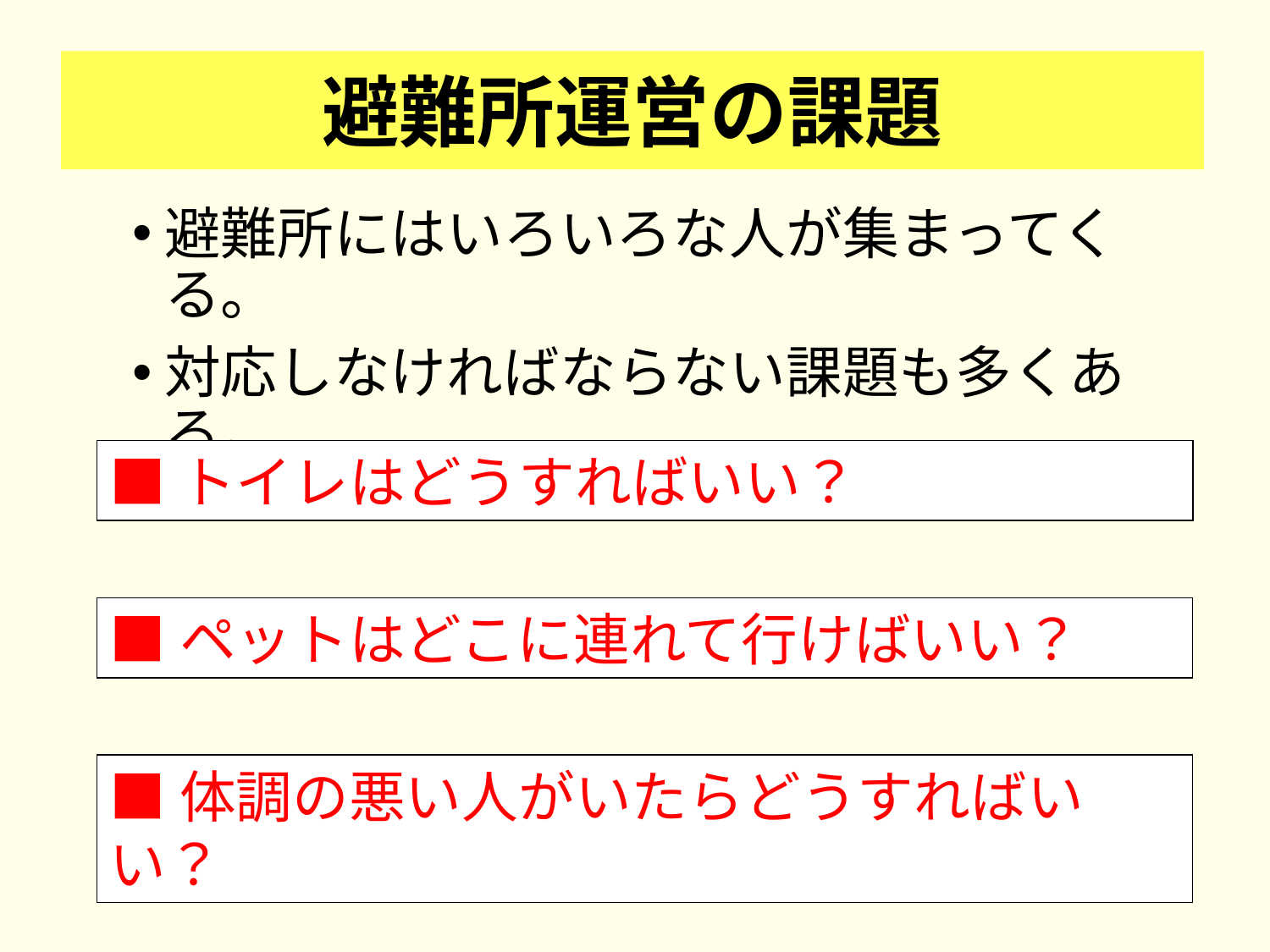

避難所運営の課題
避難所にはいろいろな人が集まってくる。
対応しなければならない課題も多くある。
■トイレはどうすればいい？
■ペットはどこに連れて行けばいい？
■体調の悪い人がいたらどうすればいい？